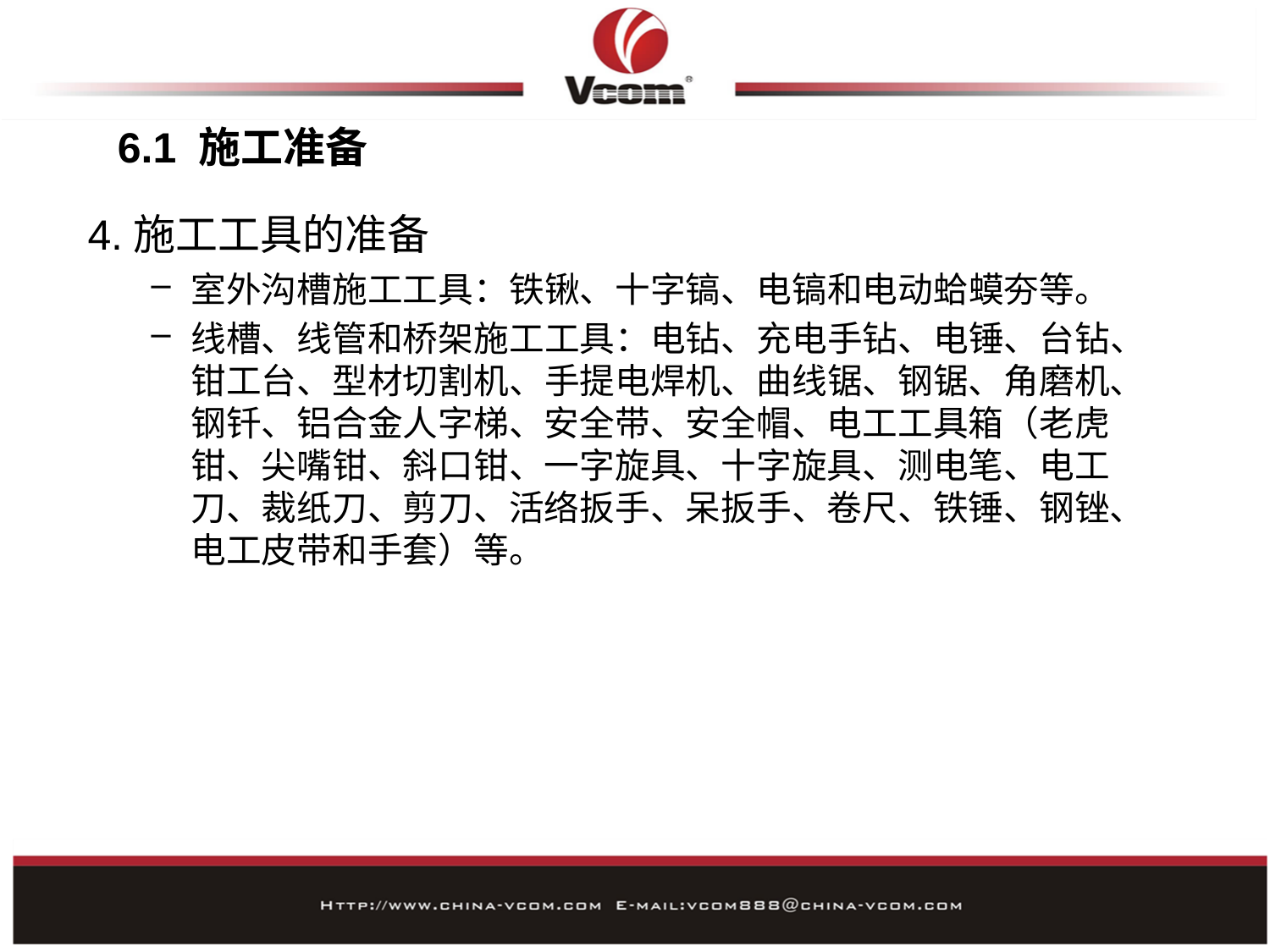

# 6.1 施工准备
4.施工工具的准备
室外沟槽施工工具：铁锹、十字镐、电镐和电动蛤蟆夯等。
线槽、线管和桥架施工工具：电钻、充电手钻、电锤、台钻、钳工台、型材切割机、手提电焊机、曲线锯、钢锯、角磨机、钢钎、铝合金人字梯、安全带、安全帽、电工工具箱（老虎钳、尖嘴钳、斜口钳、一字旋具、十字旋具、测电笔、电工刀、裁纸刀、剪刀、活络扳手、呆扳手、卷尺、铁锤、钢锉、电工皮带和手套）等。